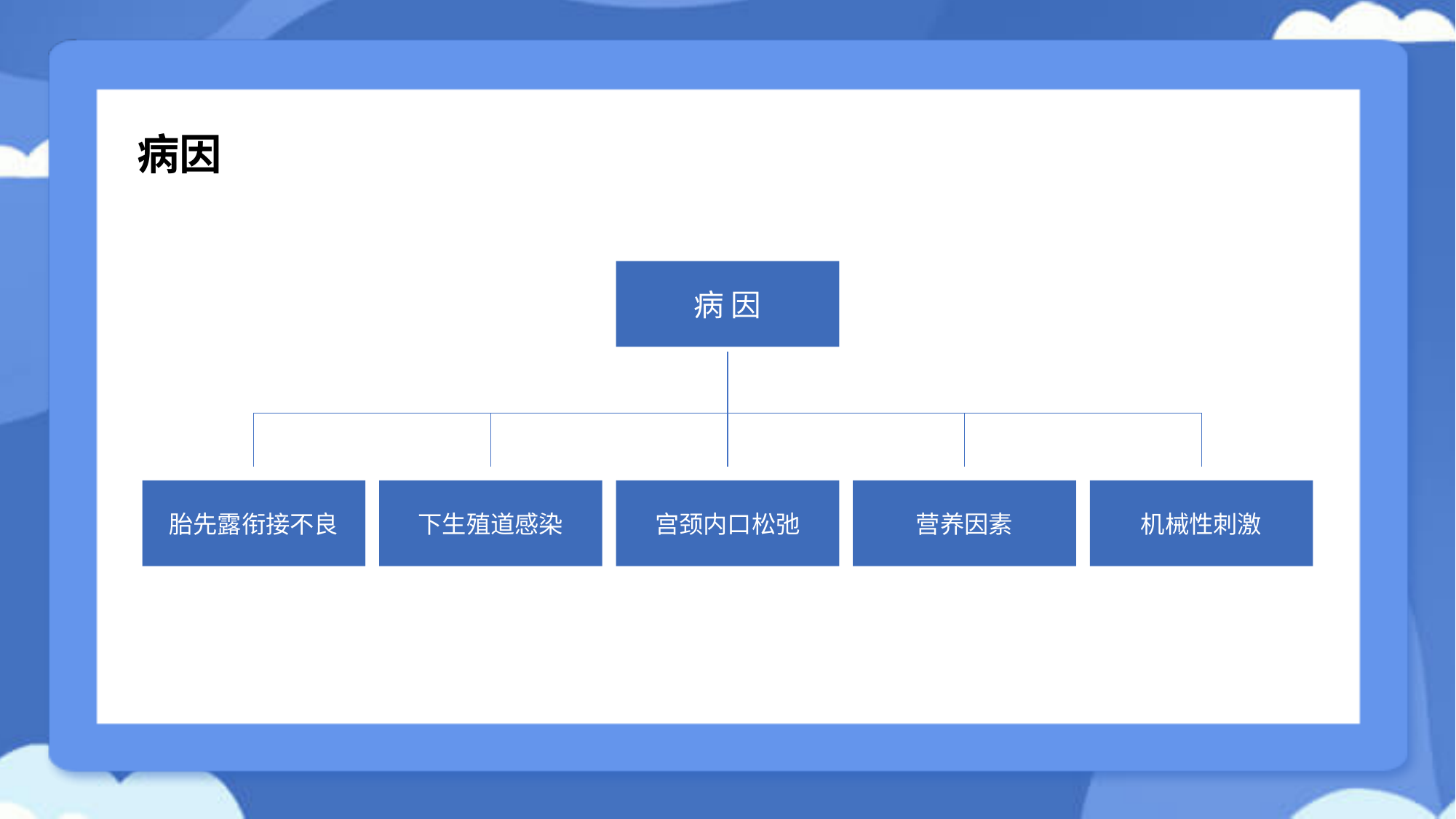

病因
病 因
胎先露衔接不良
下生殖道感染
宫颈内口松弛
营养因素
机械性刺激